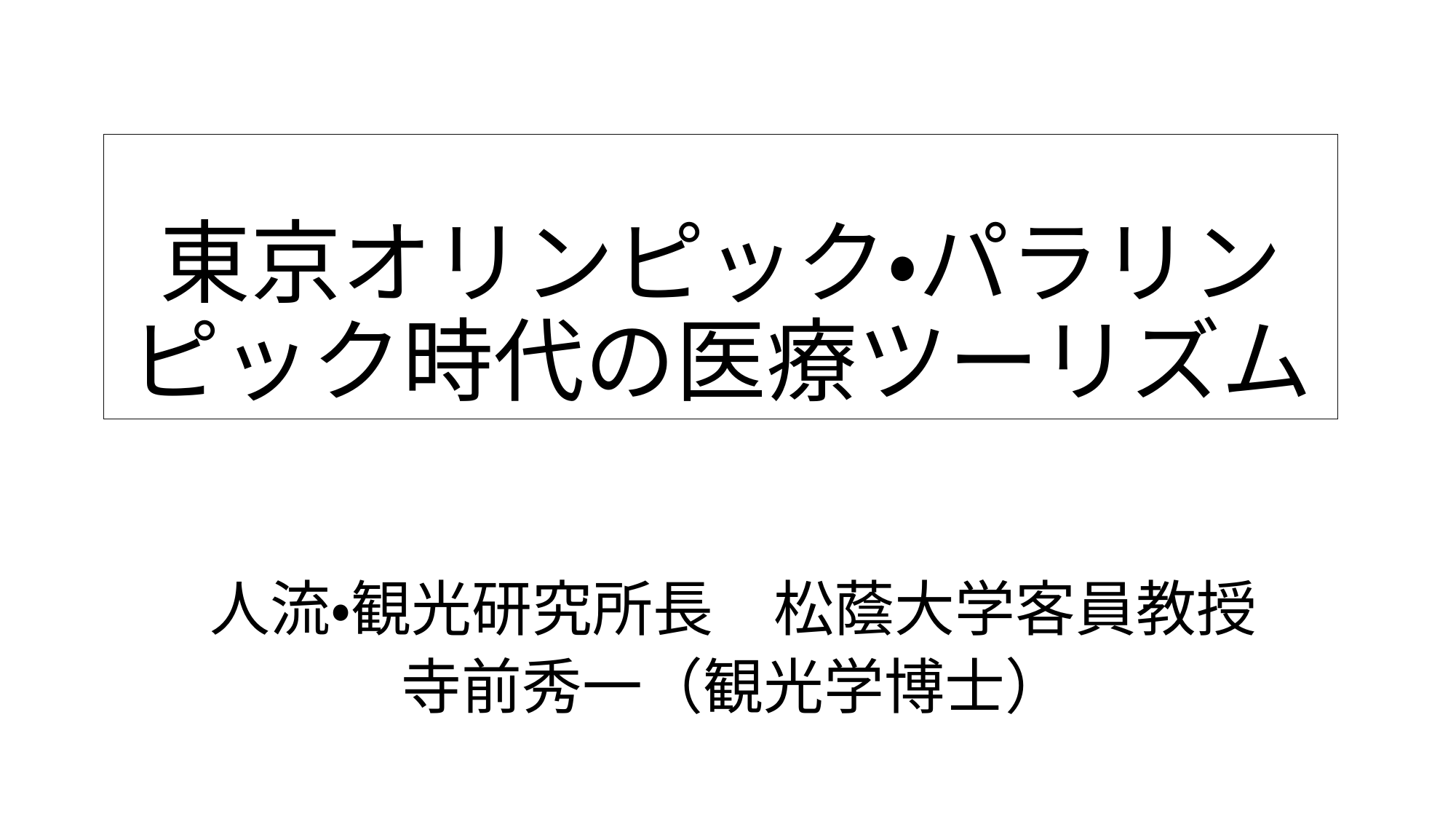

# 東京オリンピック・パラリンピック時代の医療ツーリズム
人流・観光研究所長　松蔭大学客員教授
寺前秀一（観光学博士）